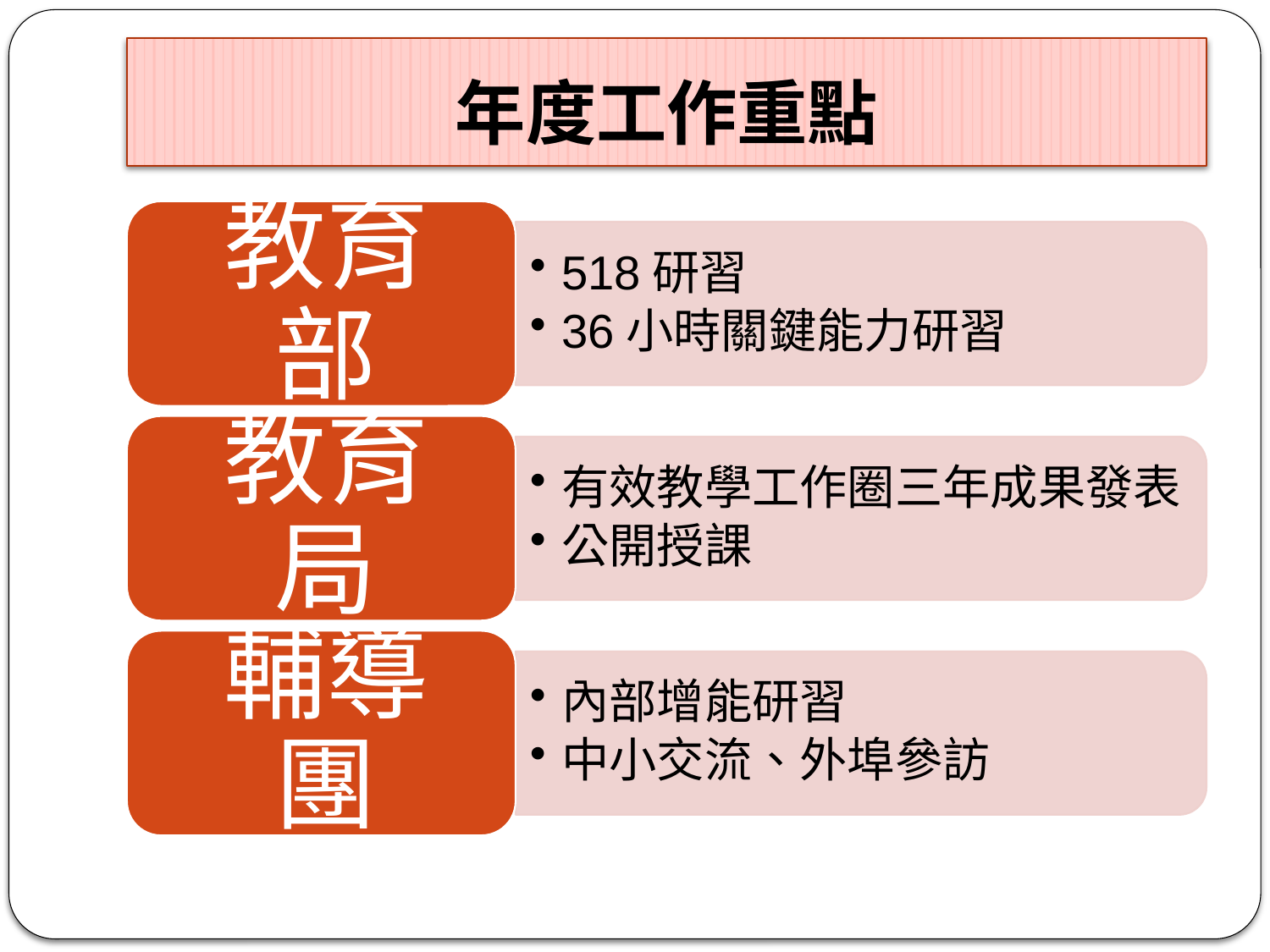

# 年度工作重點
518研習
36小時關鍵能力研習
教育部
有效教學工作圈三年成果發表
公開授課
教育局
內部增能研習
中小交流、外埠參訪
輔導團